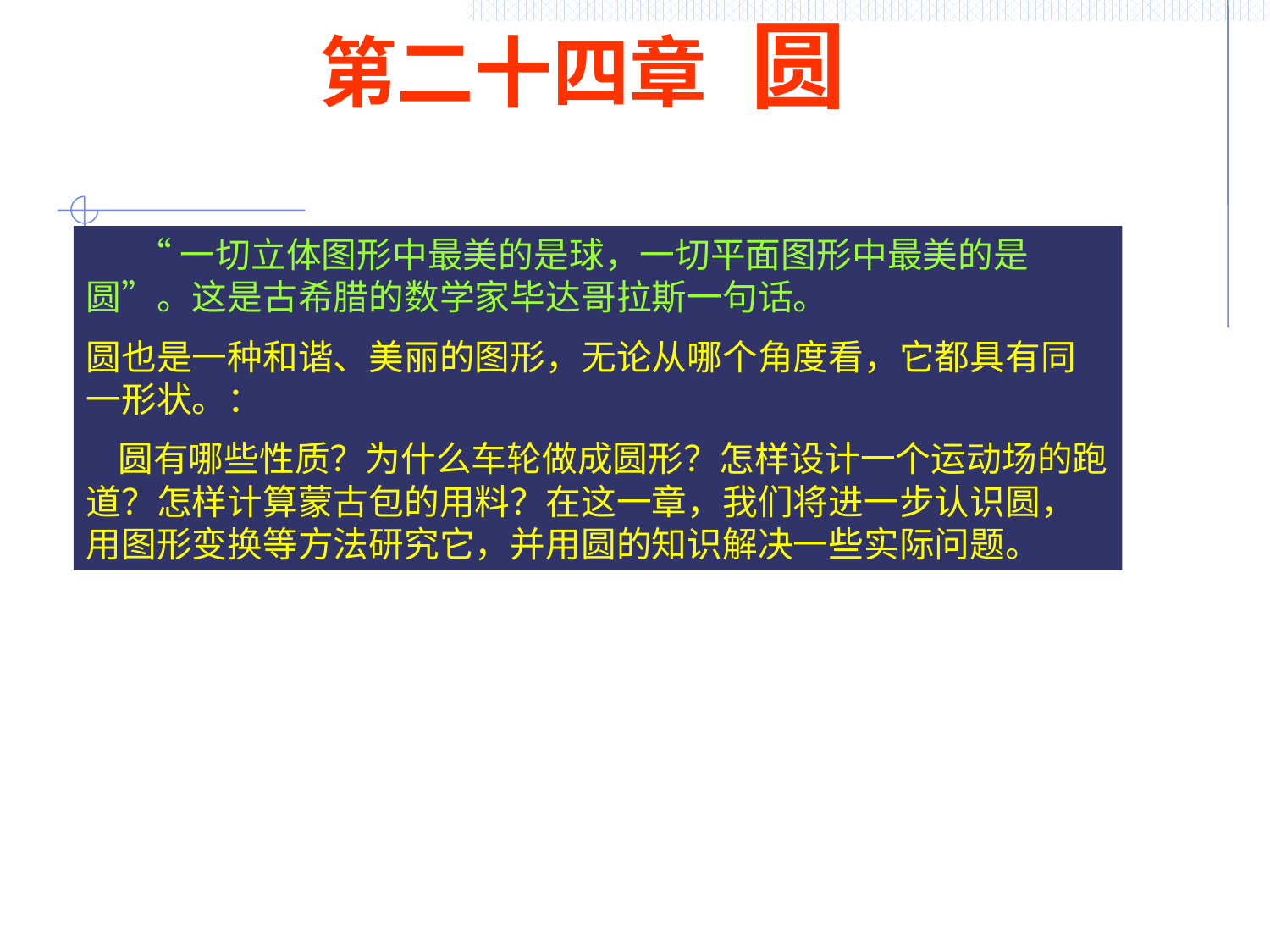

第二十四章  圆
       “一切立体图形中最美的是球，一切平面图形中最美的是圆”。这是古希腊的数学家毕达哥拉斯一句话。
圆也是一种和谐、美丽的图形，无论从哪个角度看，它都具有同一形状。：
   圆有哪些性质？为什么车轮做成圆形？怎样设计一个运动场的跑道？怎样计算蒙古包的用料？在这一章，我们将进一步认识圆，用图形变换等方法研究它，并用圆的知识解决一些实际问题。